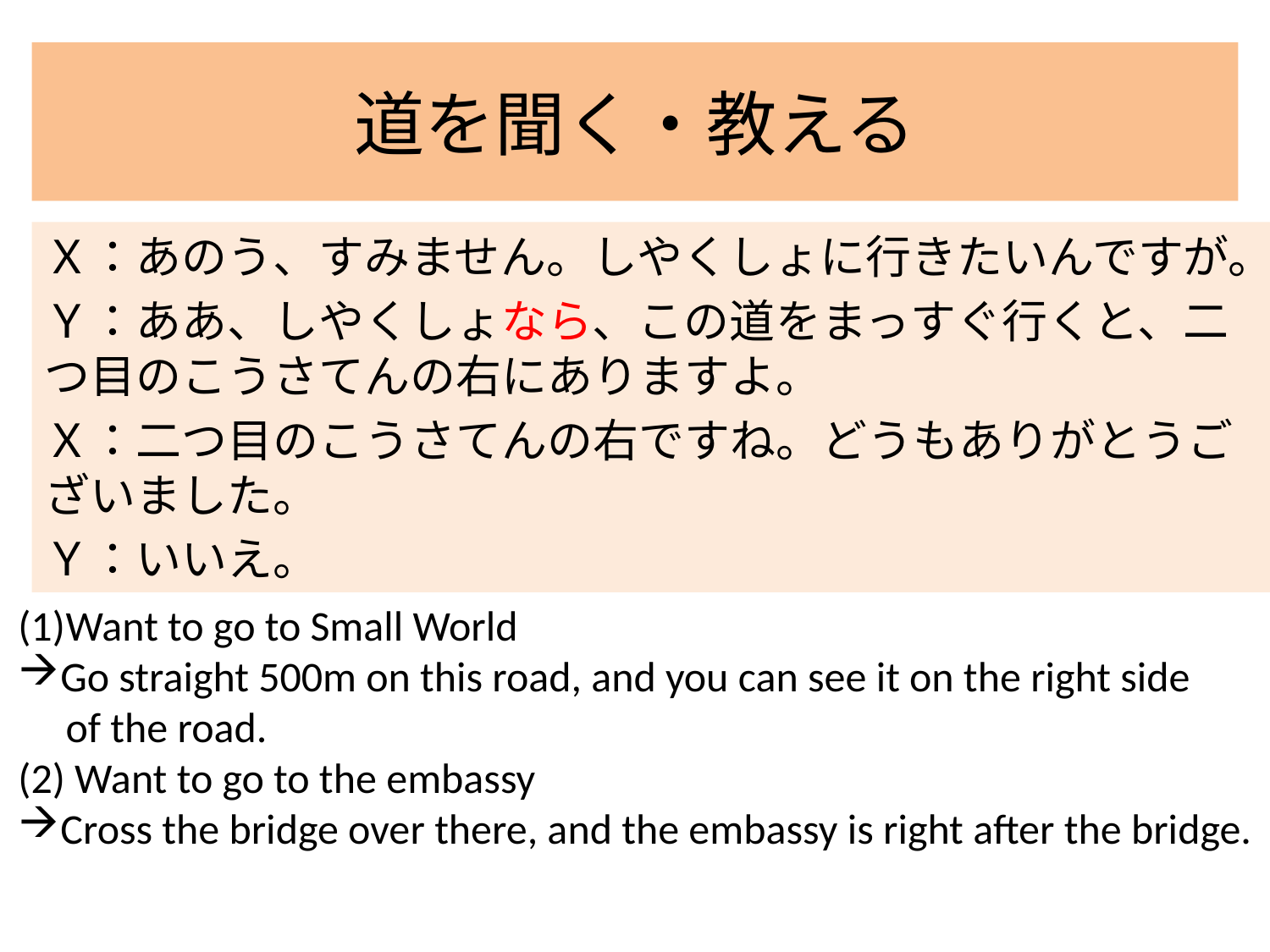

# 道を聞く・教える
Ｘ：あのう、すみません。しやくしょに行きたいんですが。
Ｙ：ああ、しやくしょなら、この道をまっすぐ行くと、二つ目のこうさてんの右にありますよ。
Ｘ：二つ目のこうさてんの右ですね。どうもありがとうございました。
Ｙ：いいえ。
Want to go to Small World
Go straight 500m on this road, and you can see it on the right side
     of the road.
(2) Want to go to the embassy
Cross the bridge over there, and the embassy is right after the bridge.